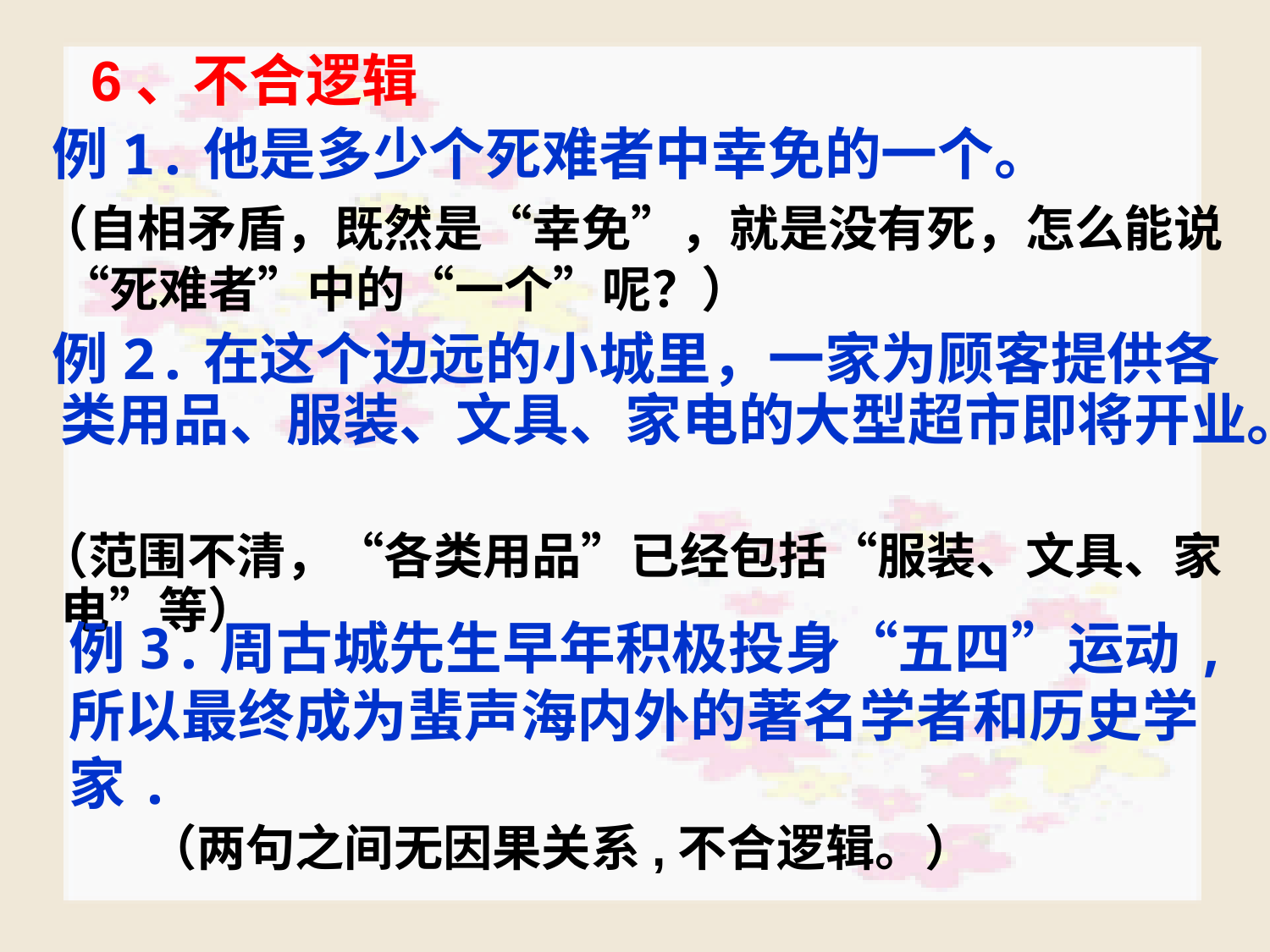

# 6、不合逻辑
  例1.他是多少个死难者中幸免的一个。
 （自相矛盾，既然是“幸免”，就是没有死，怎么能说“死难者”中的“一个”呢？）
  例2.在这个边远的小城里，一家为顾客提供各类用品、服装、文具、家电的大型超市即将开业。
 （范围不清，“各类用品”已经包括“服装、文具、家电”等）
例3.周古城先生早年积极投身“五四”运动,
所以最终成为蜚声海内外的著名学者和历史学
家.
（两句之间无因果关系,不合逻辑。）